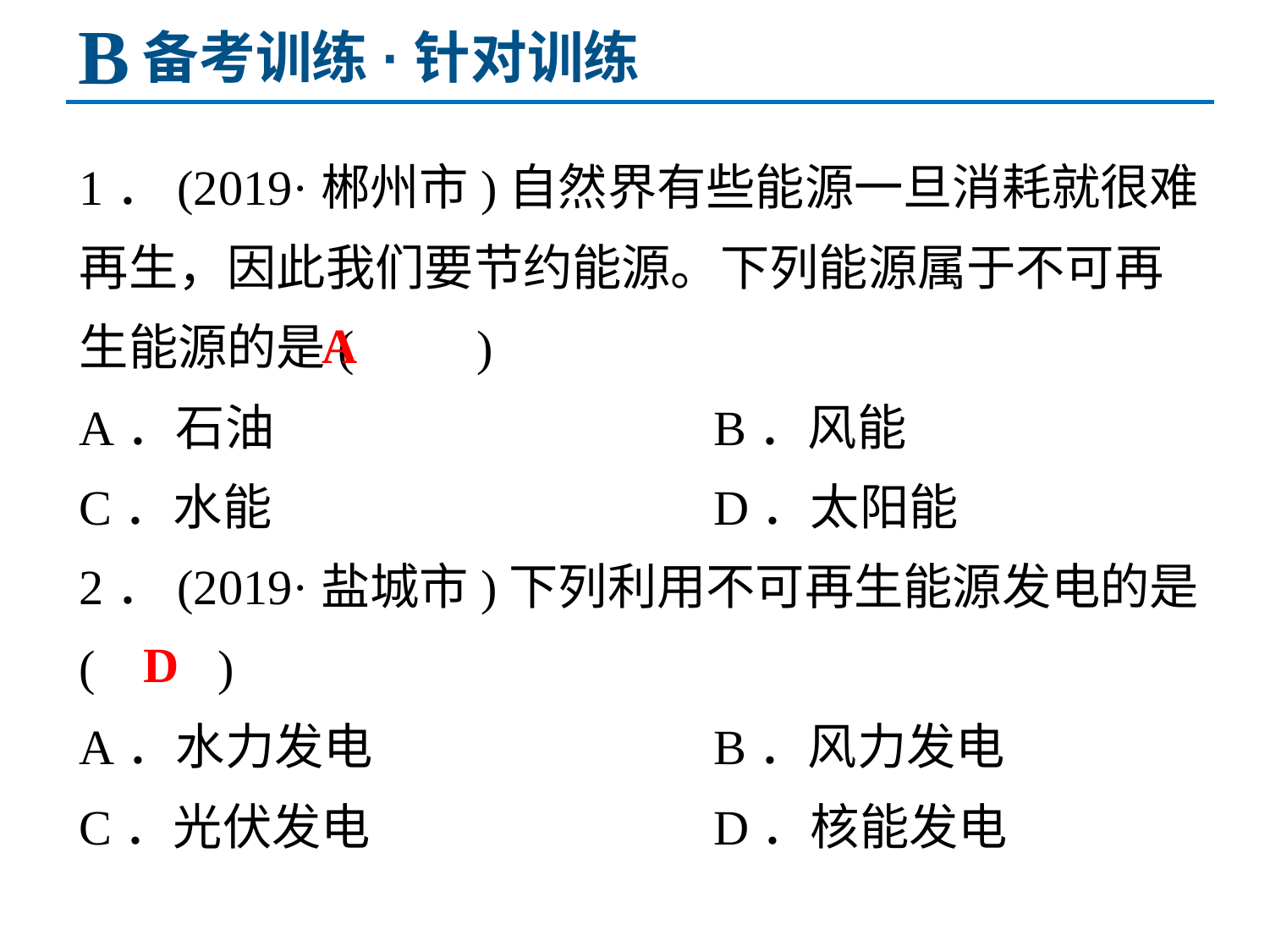

B
备考训练·针对训练
1．(2019·郴州市)自然界有些能源一旦消耗就很难再生，因此我们要节约能源。下列能源属于不可再生能源的是(　　)
A．石油  				B．风能
C．水能  				D．太阳能
2．(2019·盐城市)下列利用不可再生能源发电的是(　　)
A．水力发电  			B．风力发电
C．光伏发电  			D．核能发电
A
D